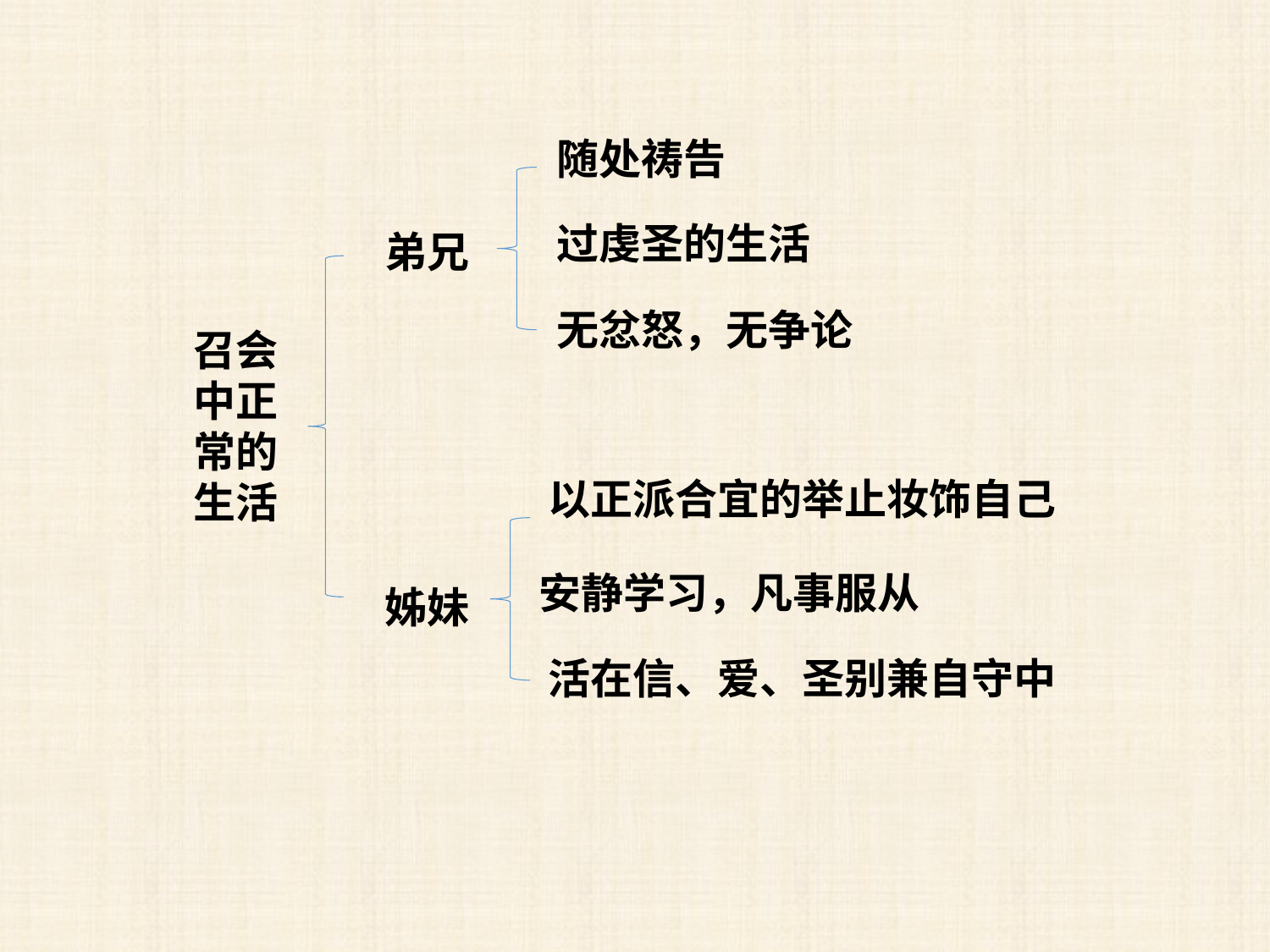

随处祷告

过虔圣的生活
弟兄

无忿怒，无争论
召会中正常的生活
以正派合宜的举止妆饰自己

安静学习，凡事服从
姊妹
活在信、爱、圣别兼自守中